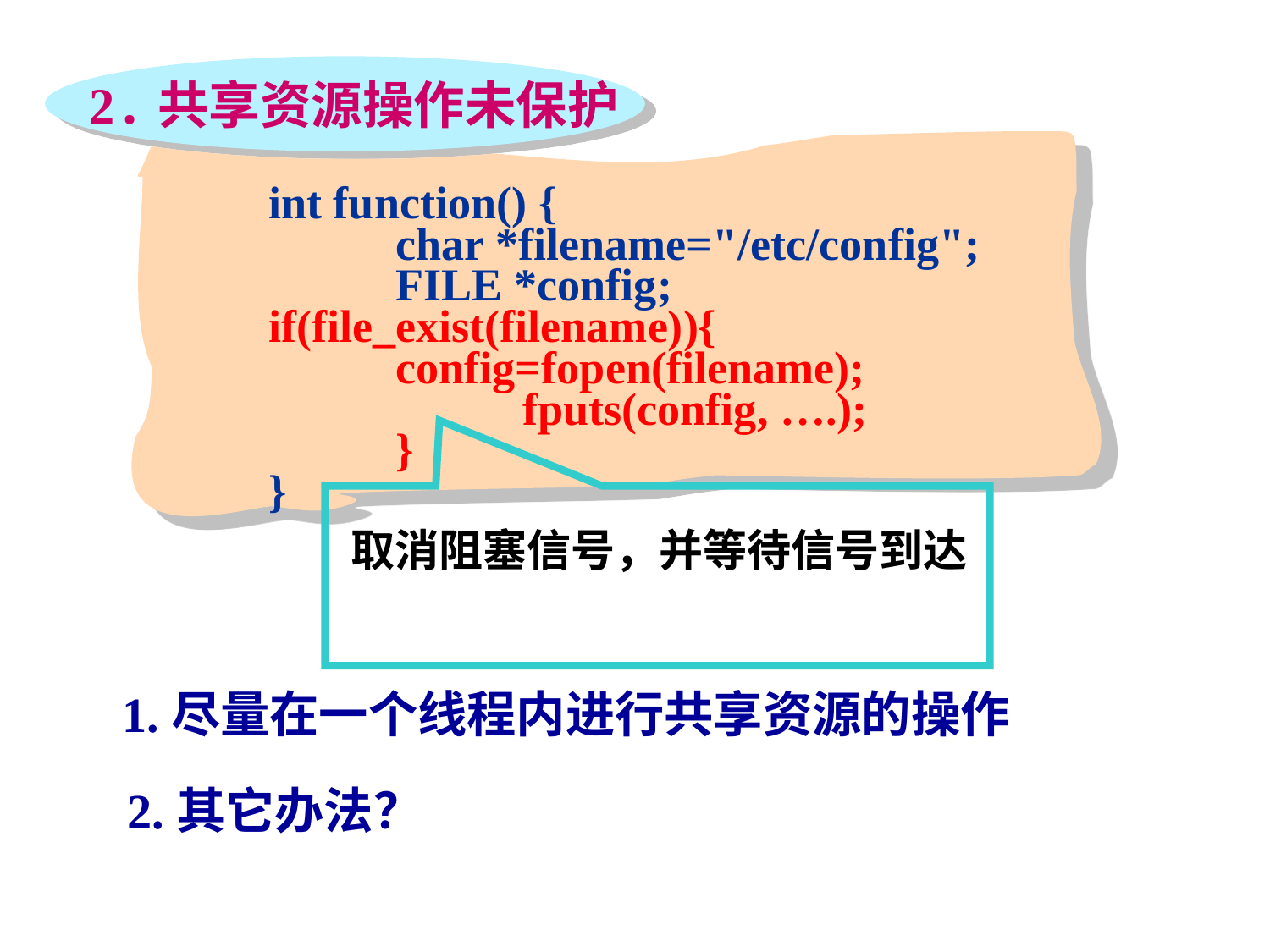

2.共享资源操作未保护

int function() {
    	char *filename="/etc/config";
    	FILE *config;           	if(file_exist(filename)){ 				config=fopen(filename);
		fputs(config, ….);
	}
}

取消阻塞信号，并等待信号到达
1.尽量在一个线程内进行共享资源的操作
2.其它办法？